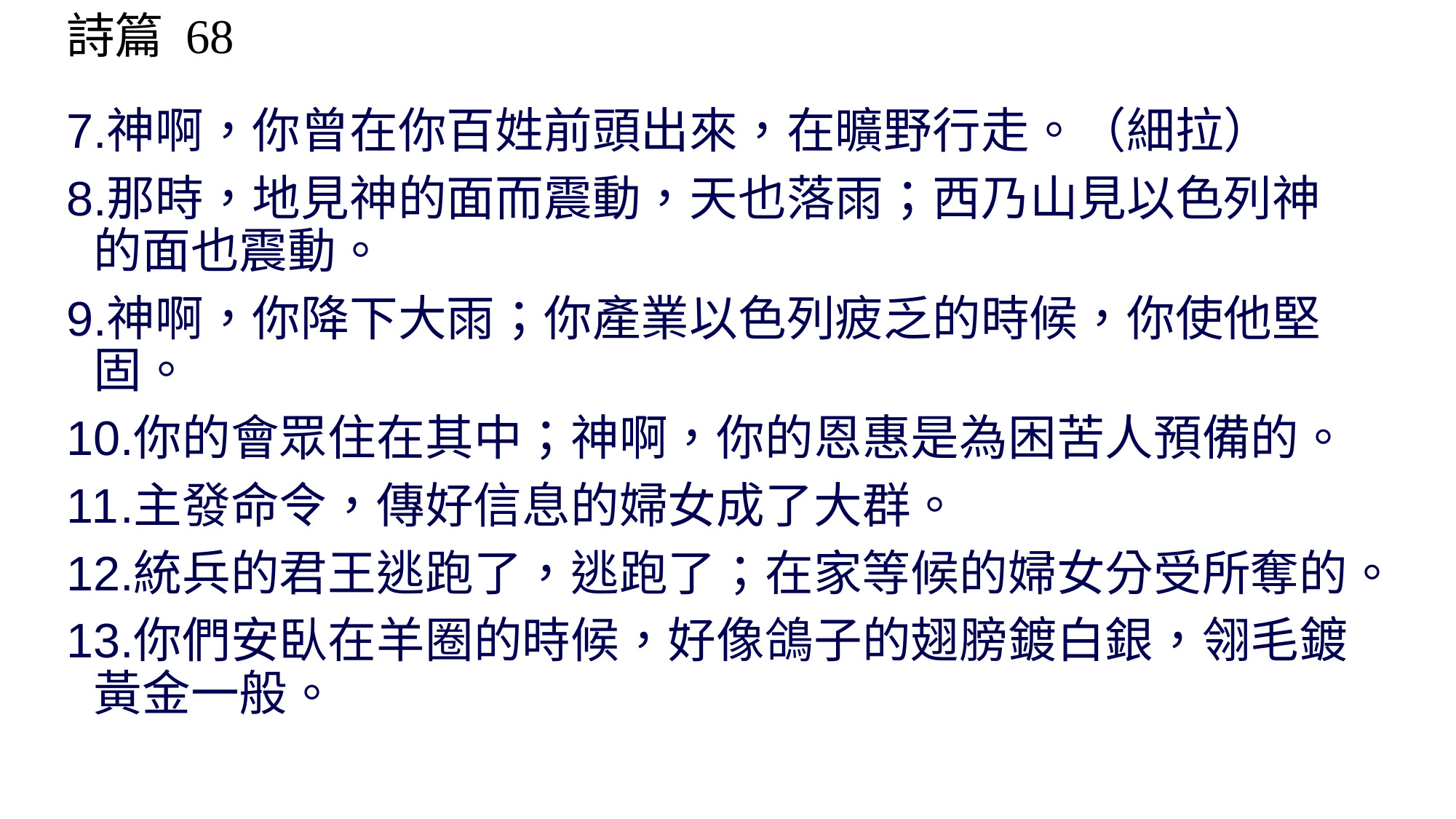

詩篇 68
神啊，你曾在你百姓前頭出來，在曠野行走。（細拉）
那時，地見神的面而震動，天也落雨；西乃山見以色列神的面也震動。
神啊，你降下大雨；你產業以色列疲乏的時候，你使他堅固。
你的會眾住在其中；神啊，你的恩惠是為困苦人預備的。
主發命令，傳好信息的婦女成了大群。
統兵的君王逃跑了，逃跑了；在家等候的婦女分受所奪的。
你們安臥在羊圈的時候，好像鴿子的翅膀鍍白銀，翎毛鍍黃金一般。